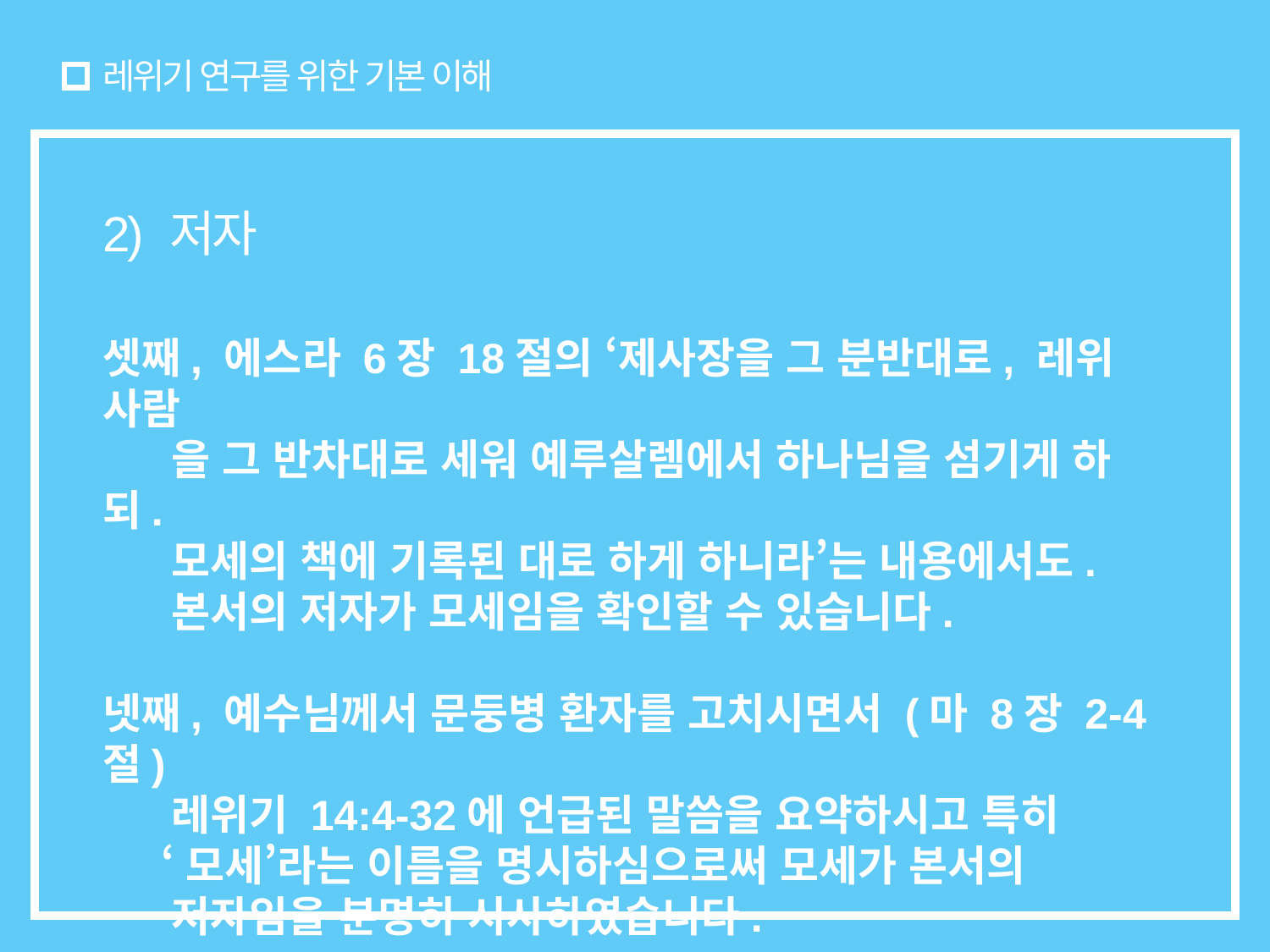

# 레위기 연구를 위한 기본 이해

2) 저자
셋째, 에스라 6장 18절의 ‘제사장을 그 분반대로, 레위 사람
     을 그 반차대로 세워 예루살렘에서 하나님을 섬기게 하되.
     모세의 책에 기록된 대로 하게 하니라’는 내용에서도.
     본서의 저자가 모세임을 확인할 수 있습니다.

넷째, 예수님께서 문둥병 환자를 고치시면서 (마 8장 2-4절)
     레위기 14:4-32에 언급된 말씀을 요약하시고 특히
     ‘모세’라는 이름을 명시하심으로써 모세가 본서의
     저자임을 분명히 시사하였습니다.